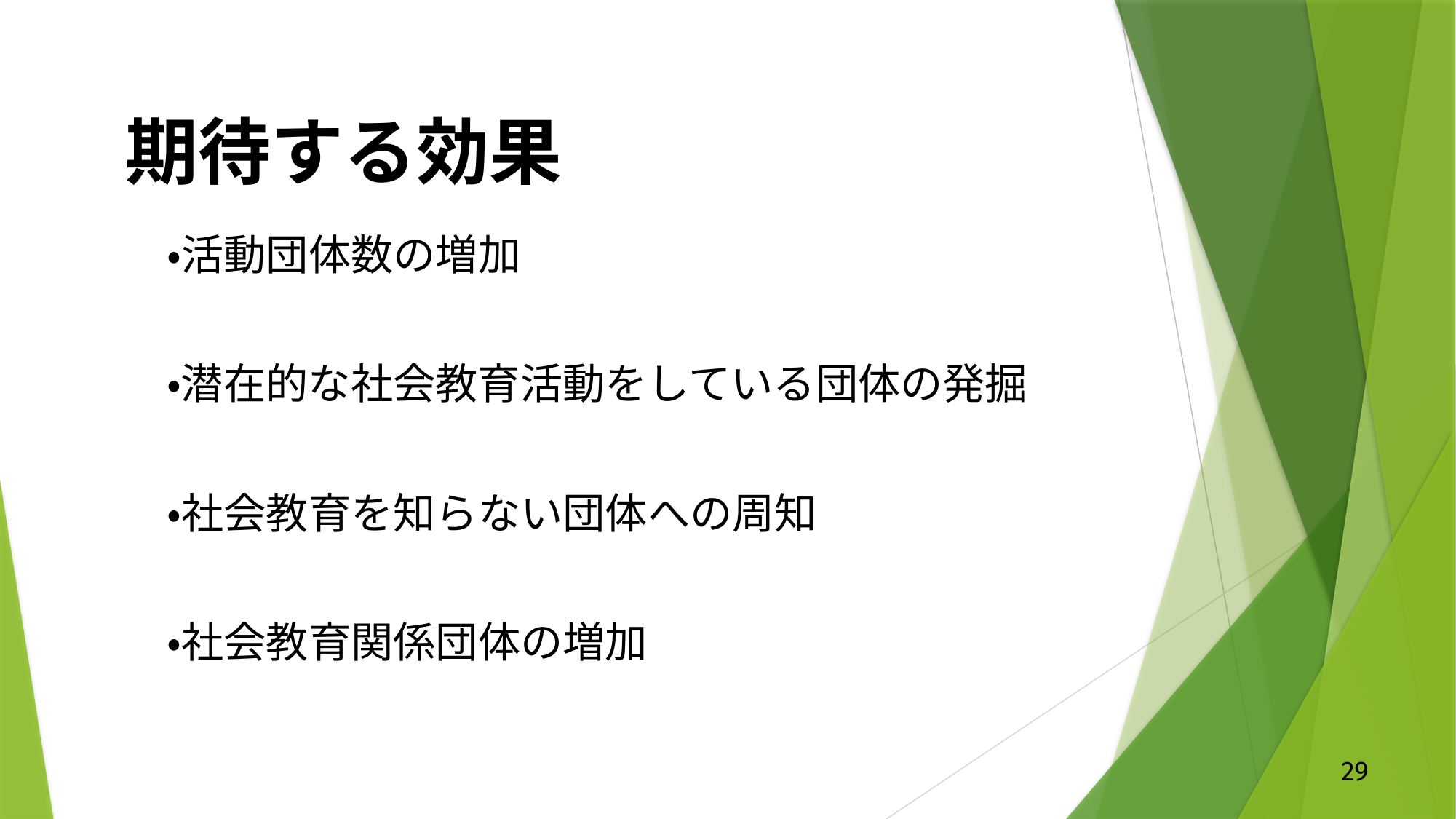

期待する効果
・活動団体数の増加
・潜在的な社会教育活動をしている団体の発掘
・社会教育を知らない団体への周知
・社会教育関係団体の増加